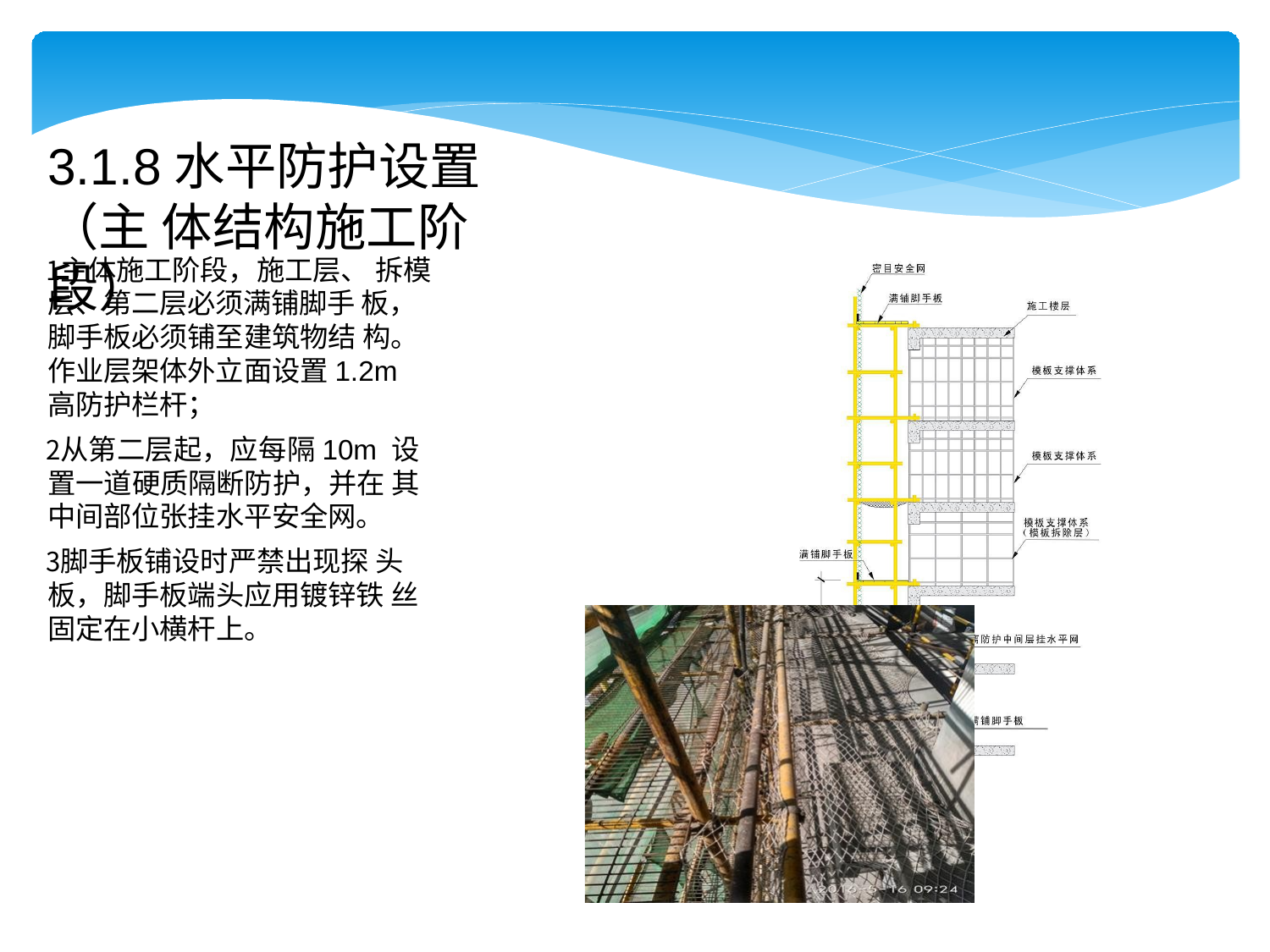

# 3.1.8水平防护设置（主 体结构施工阶段）
主体施工阶段，施工层、 拆模层、第二层必须满铺脚手 板，脚手板必须铺至建筑物结 构。作业层架体外立面设置1.2m 高防护栏杆；
从第二层起，应每隔10m 设置一道硬质隔断防护，并在 其中间部位张挂水平安全网。
脚手板铺设时严禁出现探 头板，脚手板端头应用镀锌铁 丝固定在小横杆上。